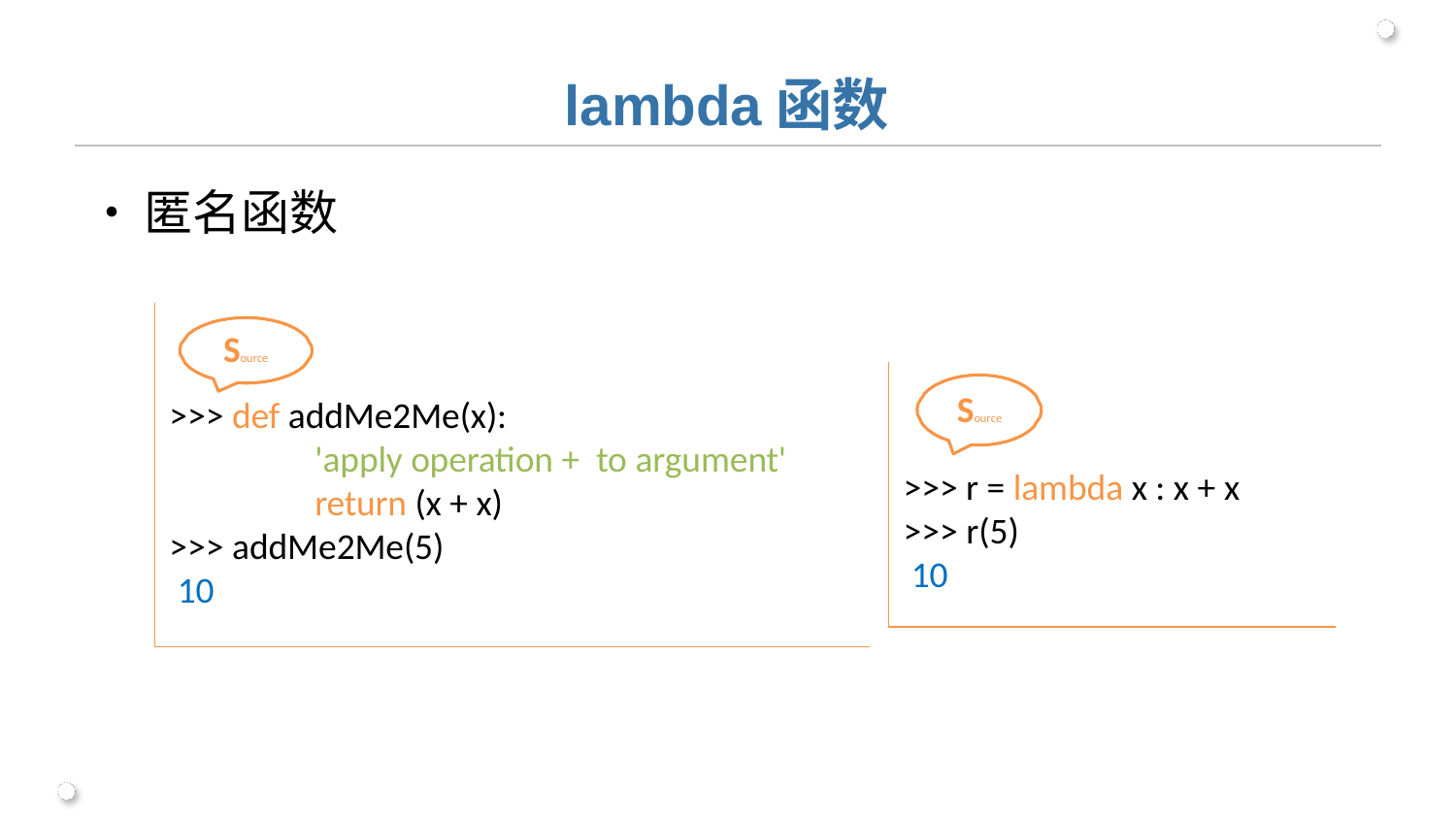

# lambda函数
•	匿名函数

Source
>>> def addMe2Me(x):
'apply operation +  to argument'
return (x + x)
>>> addMe2Me(5)  10

Source
>>> r = lambda x : x + x
>>> r(5)  10